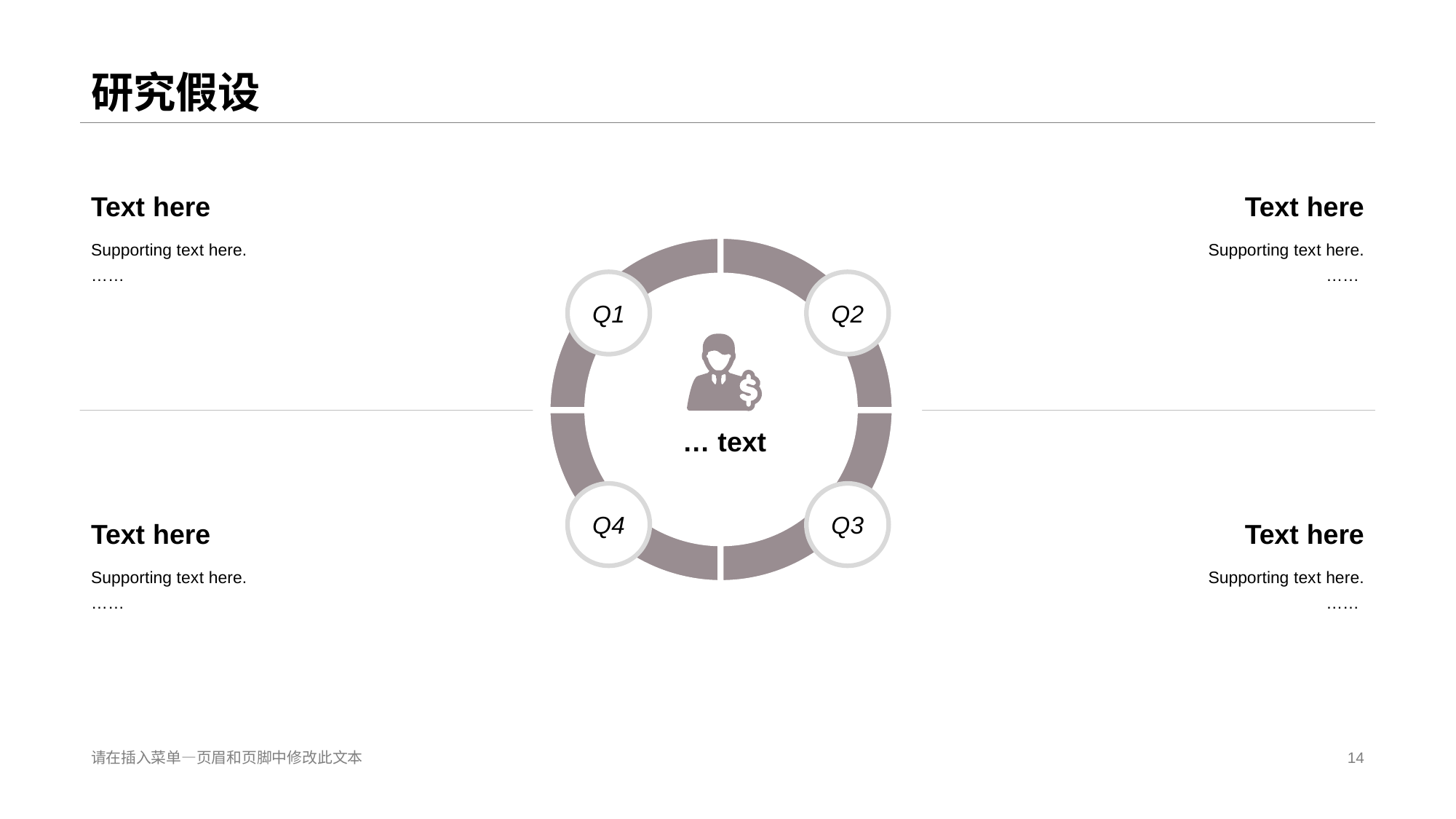

# 研究假设
Text  here
Supporting tex t here.
……
Text  here
Supporting tex t here.
……

Q 1
Q 2

… t ext
Q 4
Q 3
Text  here
Supporting tex t here.
……
Text  here
Supporting tex t here.
……
请在插入菜单—页眉和页脚中修改此文本
14